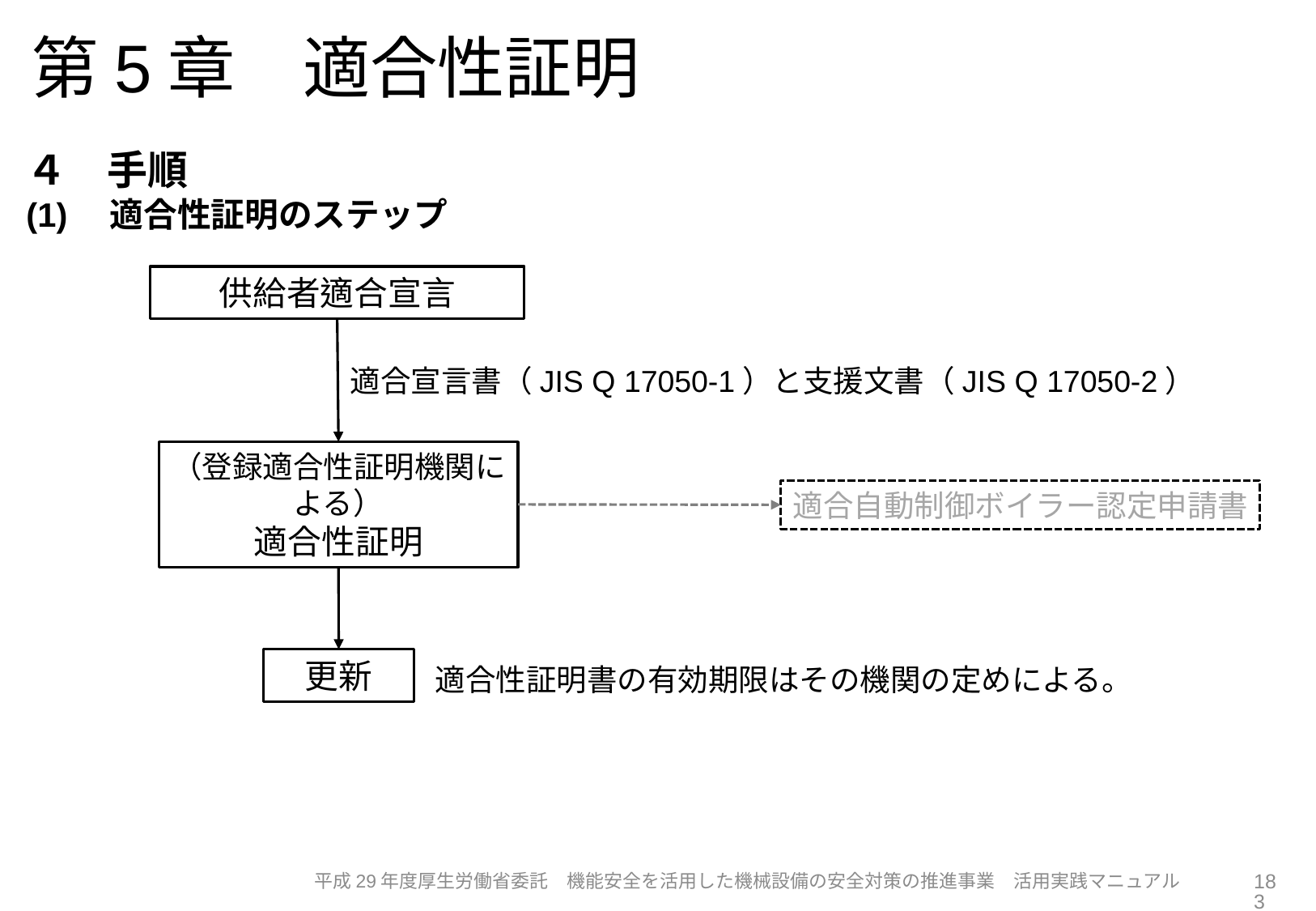

# 第5章　適合性証明
４　手順
(1)　適合性証明のステップ
供給者適合宣言
適合宣言書（JIS Q 17050-1）と支援文書（JIS Q 17050-2）
（登録適合性証明機関による）
適合性証明
適合自動制御ボイラー認定申請書
更新
適合性証明書の有効期限はその機関の定めによる。
183
平成29年度厚生労働省委託　機能安全を活用した機械設備の安全対策の推進事業　活用実践マニュアル